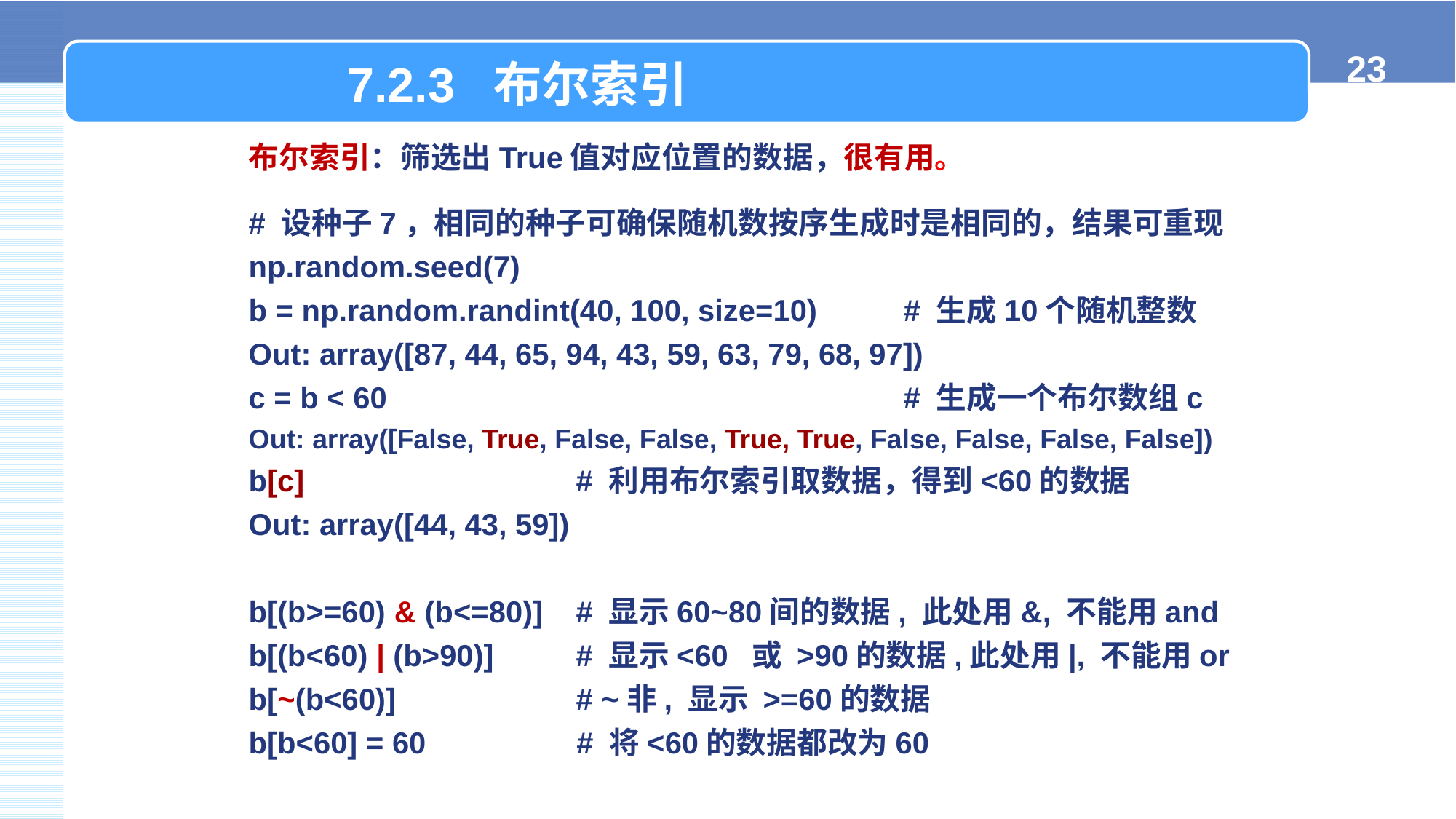

7.2.3  布尔索引
布尔索引：筛选出True值对应位置的数据，很有用。
# 设种子7，相同的种子可确保随机数按序生成时是相同的，结果可重现
np.random.seed(7)
b = np.random.randint(40, 100, size=10) 	# 生成10个随机整数
Out: array([87, 44, 65, 94, 43, 59, 63, 79, 68, 97])
c = b < 60            				# 生成一个布尔数组c
Out: array([False, True, False, False, True, True, False, False, False, False])
b[c]          		# 利用布尔索引取数据，得到<60的数据
Out: array([44, 43, 59])

b[(b>=60) & (b<=80)]   	# 显示60~80间的数据, 此处用&, 不能用and
b[(b<60) | (b>90)]        	# 显示<60  或 >90的数据,此处用|, 不能用or
b[~(b<60)]		# ~非, 显示 >=60的数据
b[b<60] = 60                  # 将<60的数据都改为60